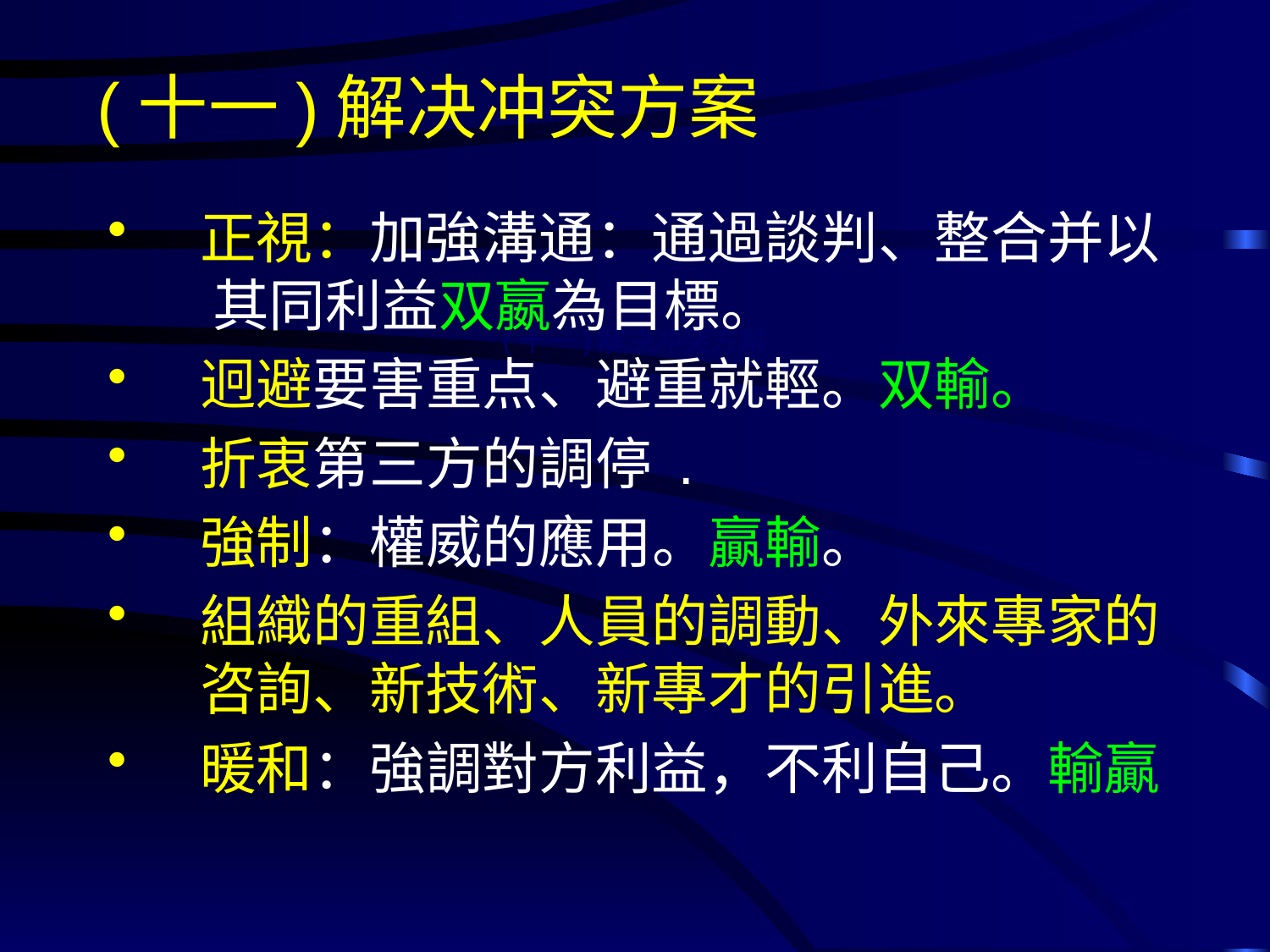

(十一)解决冲突方案
正視：加強溝通：通過談判、整合并以
 其同利益双嬴為目標。
迥避要害重点、避重就輕。双輸。
折衷第三方的調停 .
強制：權威的應用。贏輸。
組織的重組、人員的調動、外來專家的
咨詢、新技術、新專才的引進。
暖和：強調對方利益，不利自己。輸贏
# (十一)解决冲突方案